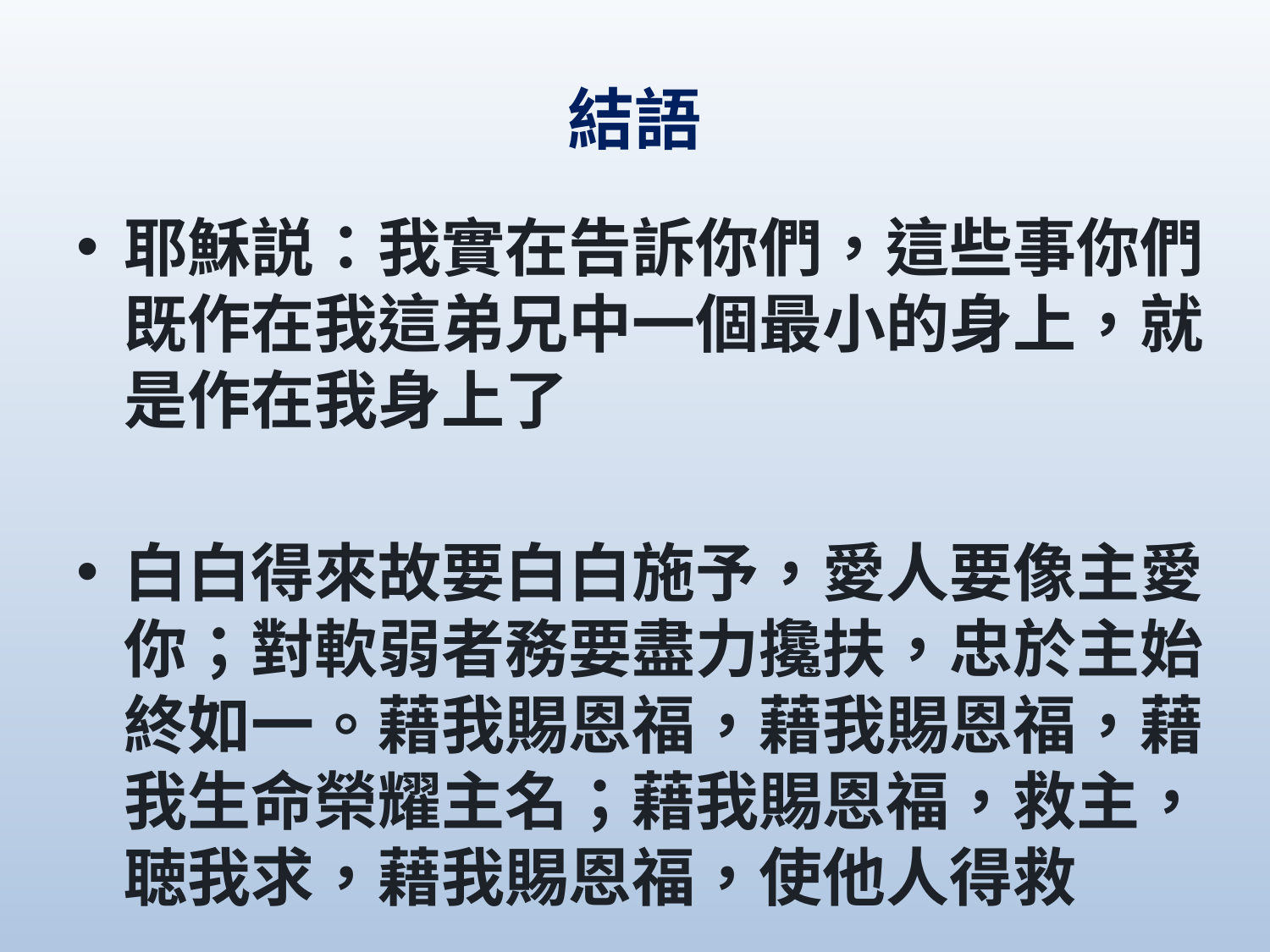

# 結語
耶穌説：我實在告訴你們，這些事你們既作在我這弟兄中一個最小的身上，就是作在我身上了

白白得來故要白白施予，愛人要像主愛你；對軟弱者務要盡力攙扶，忠於主始終如一。藉我賜恩福，藉我賜恩福，藉我生命榮耀主名；藉我賜恩福，救主，聴我求，藉我賜恩福，使他人得救